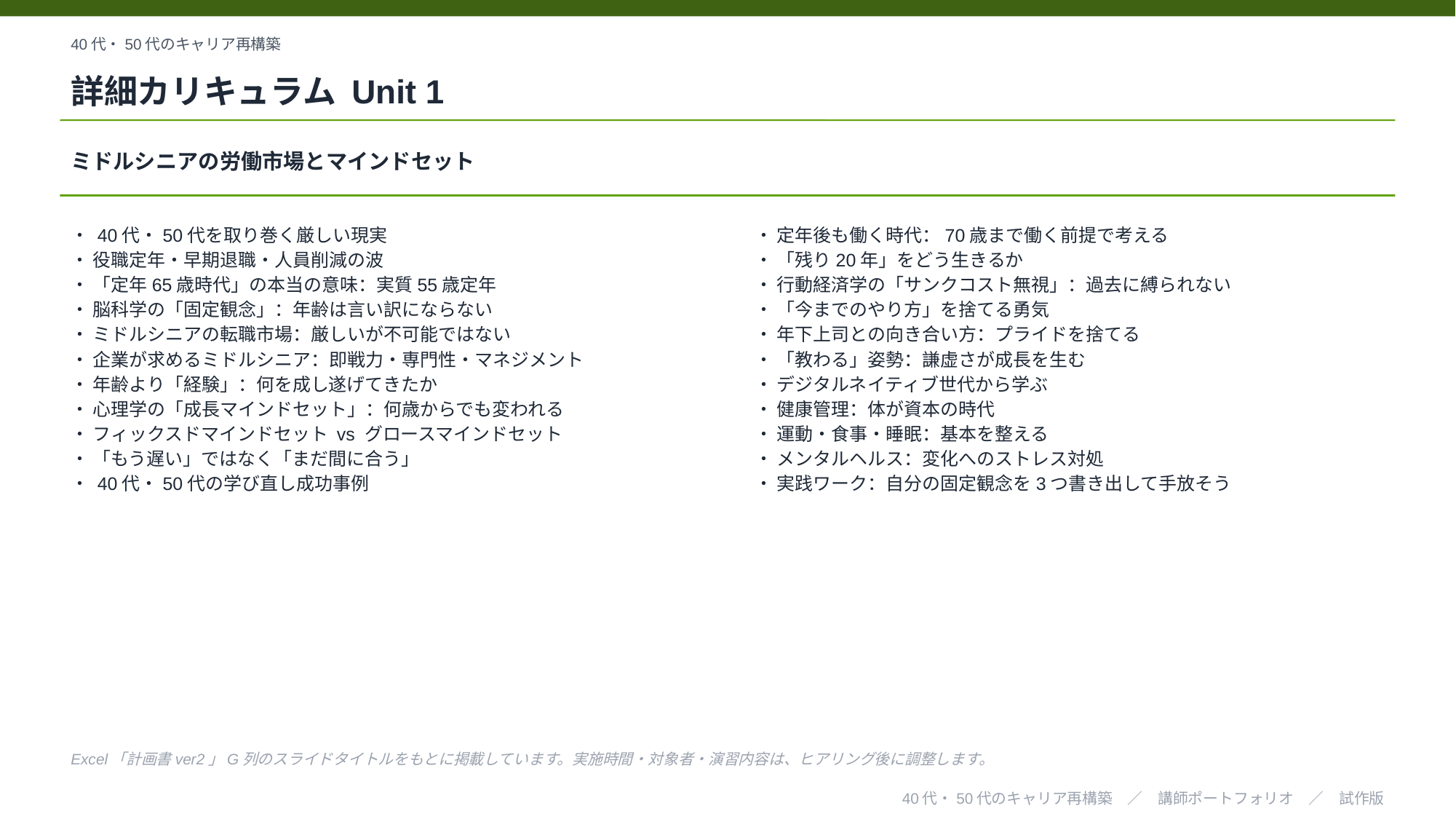

40代・50代のキャリア再構築
詳細カリキュラム Unit 1

ミドルシニアの労働市場とマインドセット

・ 40代・50代を取り巻く厳しい現実
・ 役職定年・早期退職・人員削減の波
・ 「定年65歳時代」の本当の意味：実質55歳定年
・ 脳科学の「固定観念」：年齢は言い訳にならない
・ ミドルシニアの転職市場：厳しいが不可能ではない
・ 企業が求めるミドルシニア：即戦力・専門性・マネジメント
・ 年齢より「経験」：何を成し遂げてきたか
・ 心理学の「成長マインドセット」：何歳からでも変われる
・ フィックスドマインドセット vs グロースマインドセット
・ 「もう遅い」ではなく「まだ間に合う」
・ 40代・50代の学び直し成功事例
・ 定年後も働く時代：70歳まで働く前提で考える
・ 「残り20年」をどう生きるか
・ 行動経済学の「サンクコスト無視」：過去に縛られない
・ 「今までのやり方」を捨てる勇気
・ 年下上司との向き合い方：プライドを捨てる
・ 「教わる」姿勢：謙虚さが成長を生む
・ デジタルネイティブ世代から学ぶ
・ 健康管理：体が資本の時代
・ 運動・食事・睡眠：基本を整える
・ メンタルヘルス：変化へのストレス対処
・ 実践ワーク：自分の固定観念を3つ書き出して手放そう
Excel「計画書ver2」G列のスライドタイトルをもとに掲載しています。実施時間・対象者・演習内容は、ヒアリング後に調整します。
40代・50代のキャリア再構築　／　講師ポートフォリオ　／　試作版